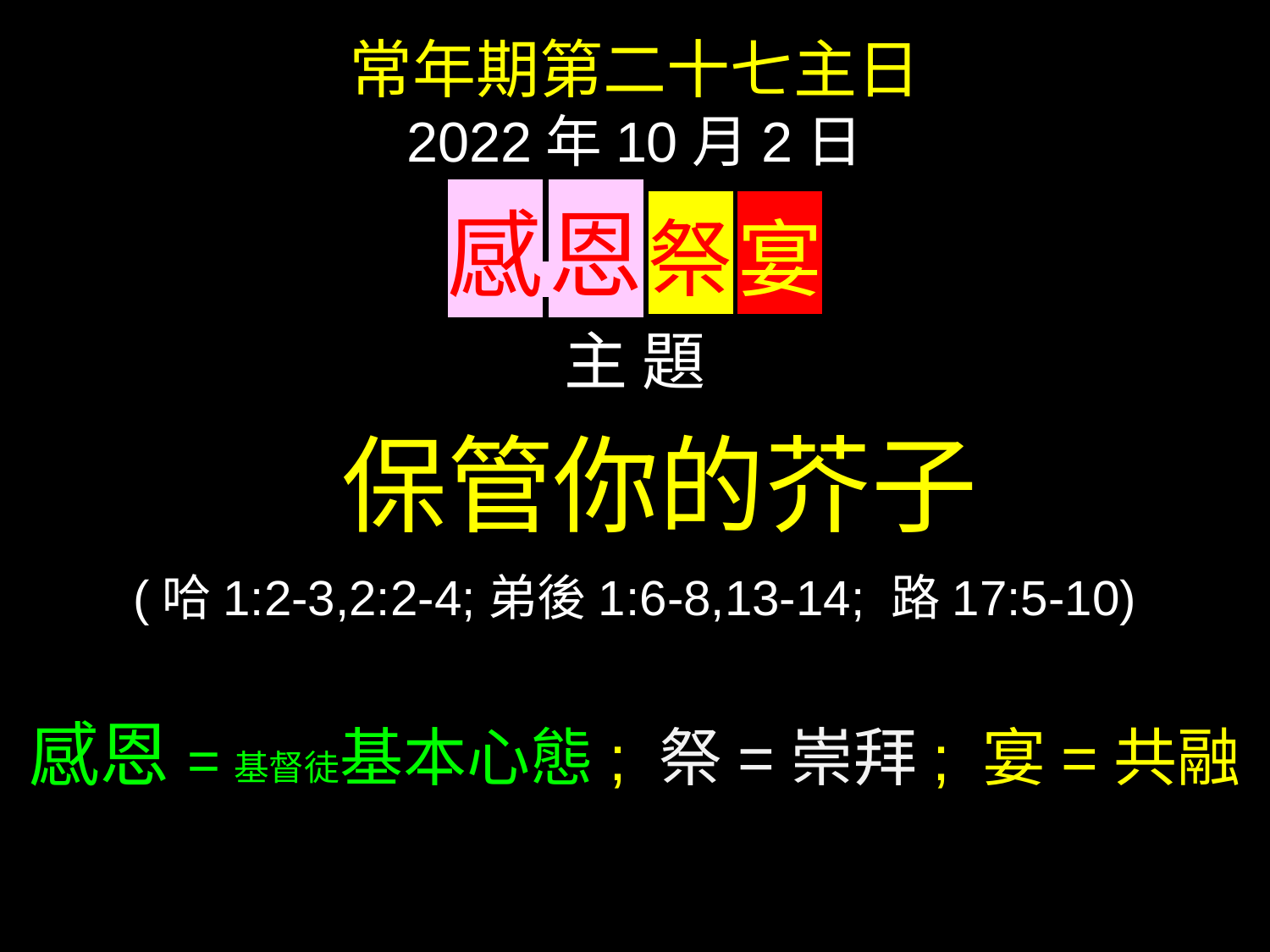

常年期第二十七主日
2022年10月2日
感 恩 祭 宴

主 題
 保管你的芥子
(哈1:2-3,2:2-4;弟後1:6-8,13-14; 路17:5-10)

感恩=基督徒基本心態; 祭=崇拜; 宴=共融